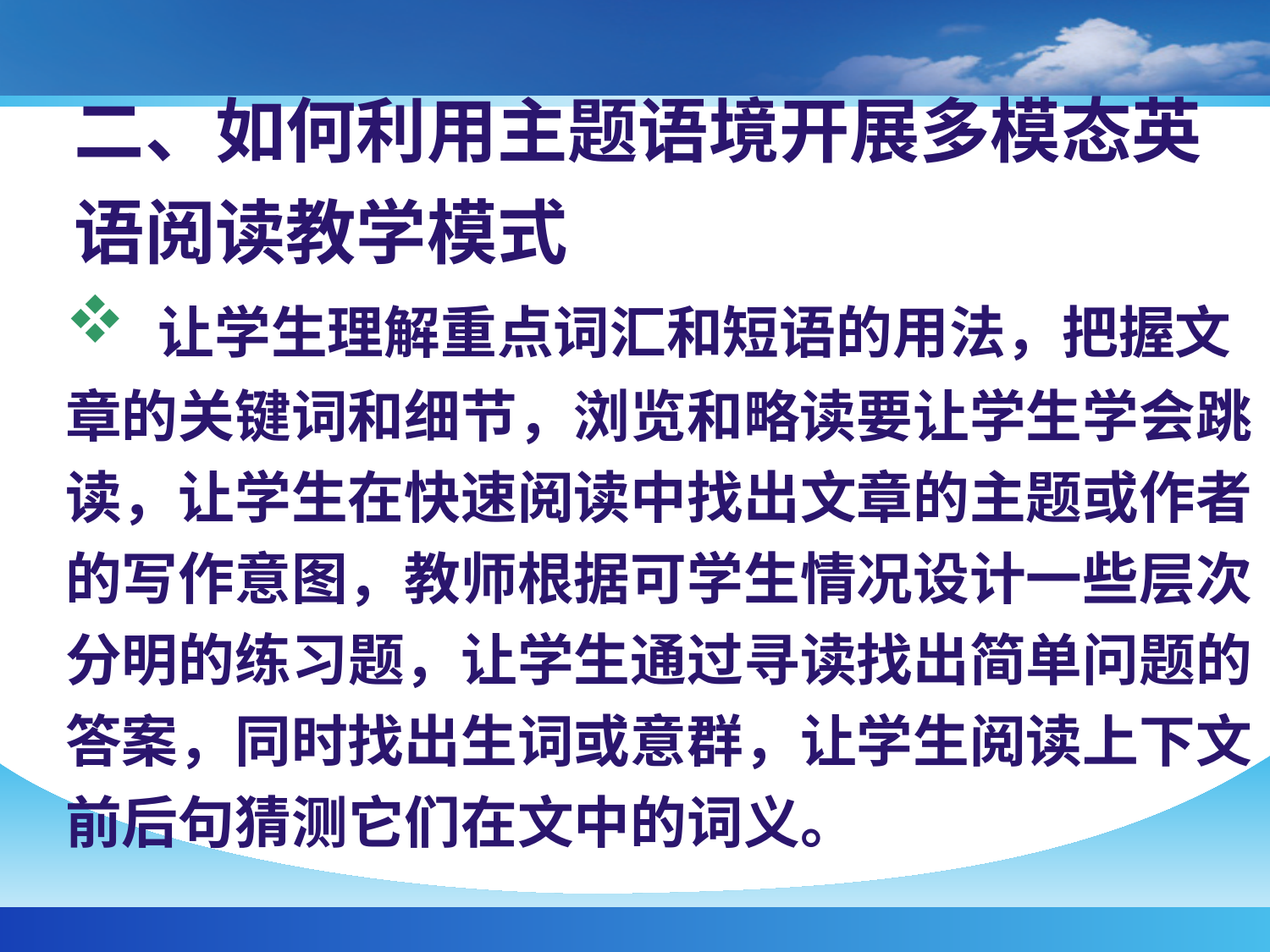

二、如何利用主题语境开展多模态英语阅读教学模式
 让学生理解重点词汇和短语的用法，把握文章的关键词和细节，浏览和略读要让学生学会跳读，让学生在快速阅读中找出文章的主题或作者的写作意图，教师根据可学生情况设计一些层次分明的练习题，让学生通过寻读找出简单问题的答案，同时找出生词或意群，让学生阅读上下文前后句猜测它们在文中的词义。
29